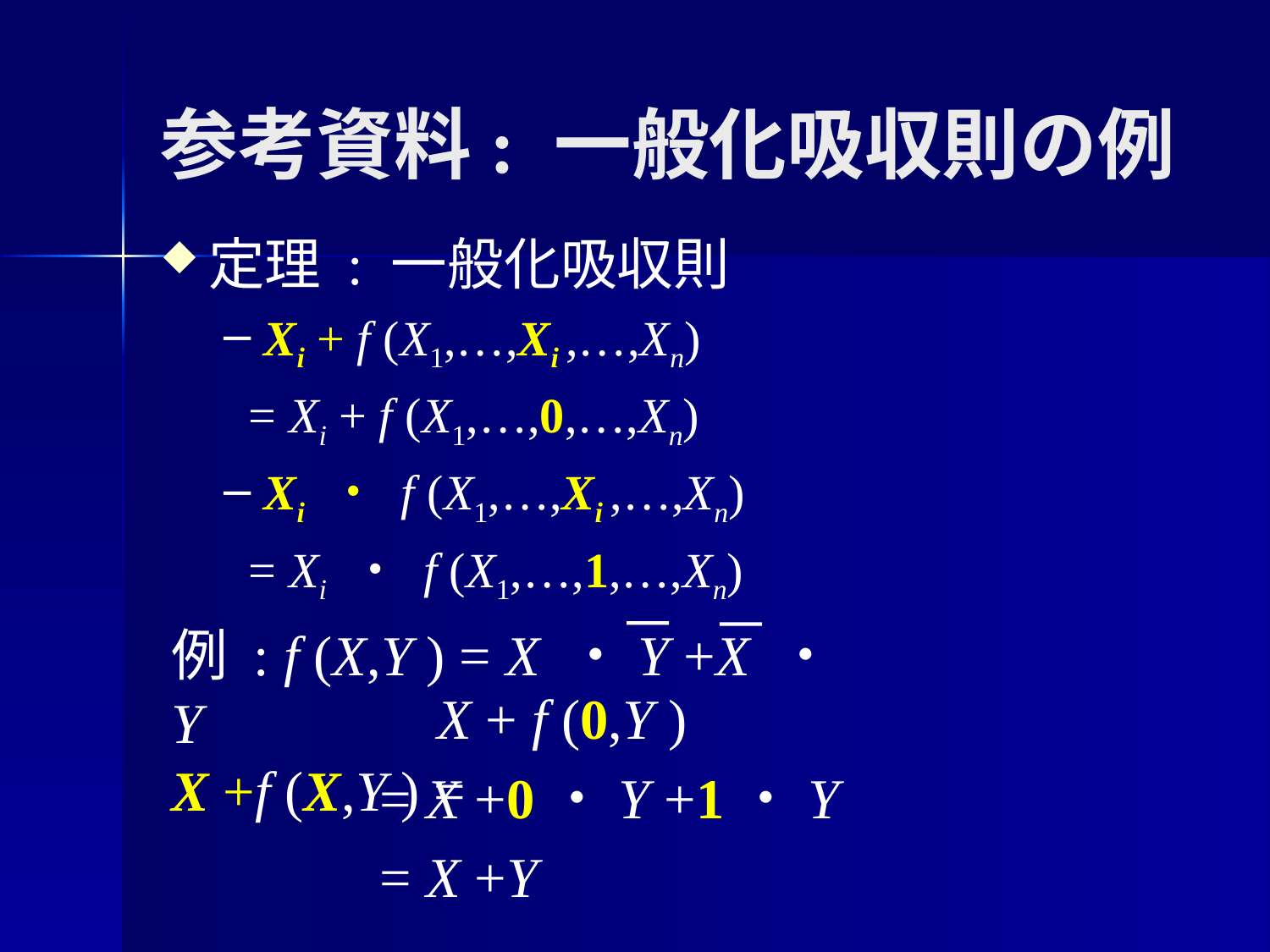

# 参考資料: 一般化吸収則の例
定理 : 一般化吸収則
Xi + f (X1,…,Xi ,…,Xn)
  = Xi + f (X1,…,0,…,Xn)
Xi ・ f (X1,…,Xi ,…,Xn)
  = Xi ・ f (X1,…,1,…,Xn)
例 : f (X,Y ) = X ・Y +X ・Y
X +f (X,Y ) =

    X + f (0,Y )
= X +0・Y +1・Y
= X +Y